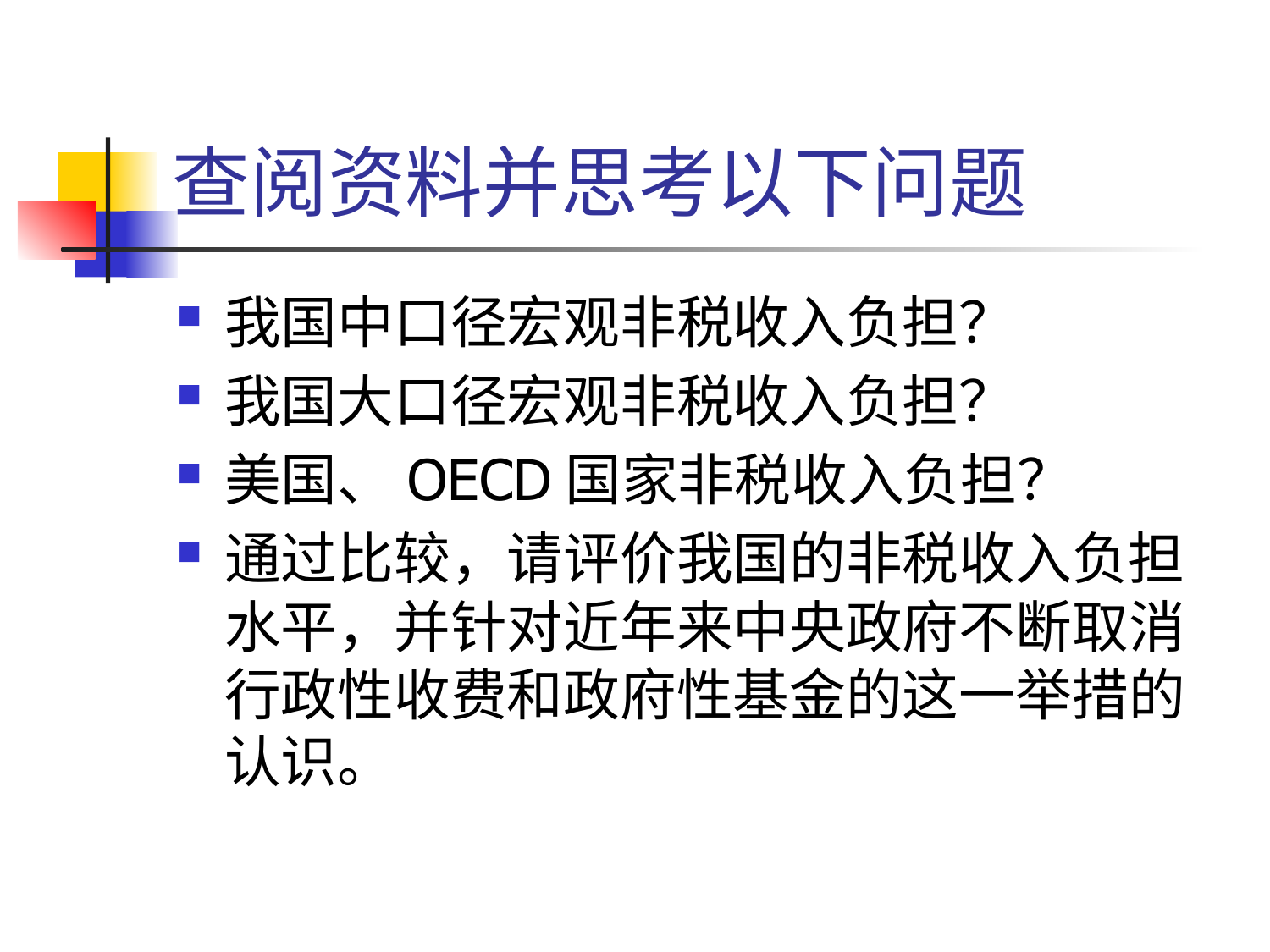

# 查阅资料并思考以下问题
我国中口径宏观非税收入负担？
我国大口径宏观非税收入负担？
美国、OECD国家非税收入负担？
通过比较，请评价我国的非税收入负担水平，并针对近年来中央政府不断取消行政性收费和政府性基金的这一举措的认识。